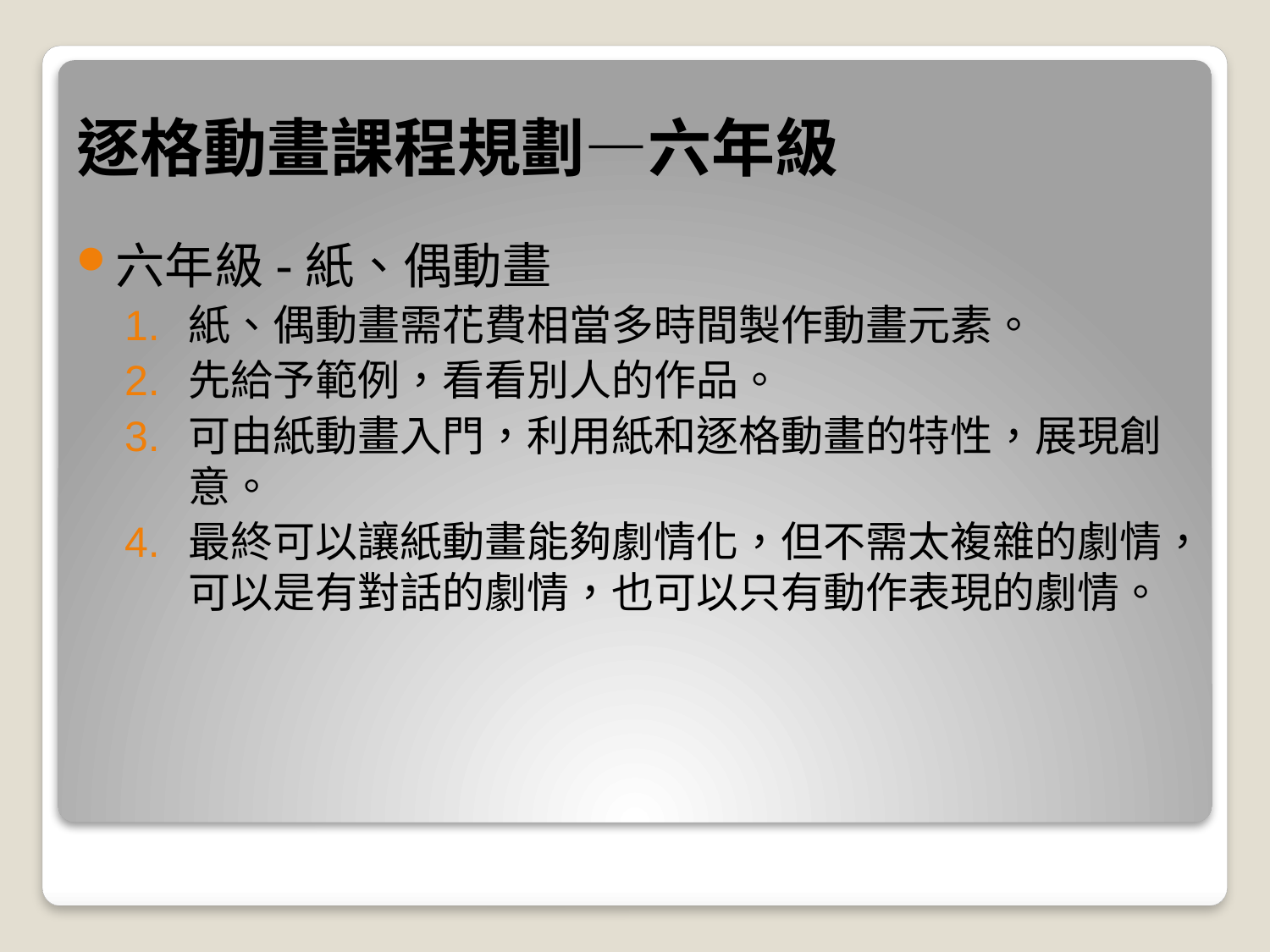

# 逐格動畫課程規劃—六年級
六年級-紙、偶動畫
紙、偶動畫需花費相當多時間製作動畫元素。
先給予範例，看看別人的作品。
可由紙動畫入門，利用紙和逐格動畫的特性，展現創意。
最終可以讓紙動畫能夠劇情化，但不需太複雜的劇情，可以是有對話的劇情，也可以只有動作表現的劇情。